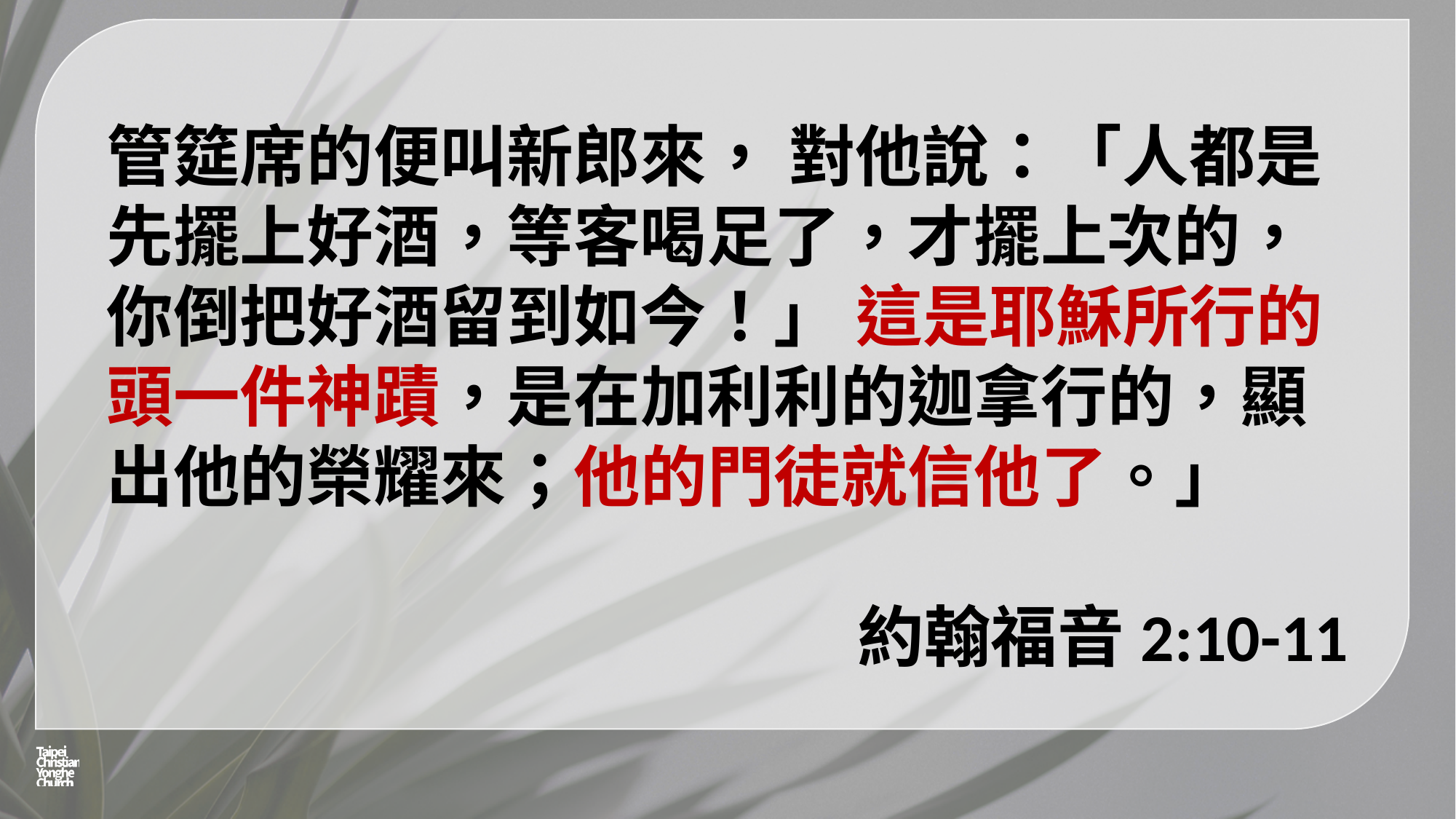

管筵席的便叫新郎來， 對他說：「人都是先擺上好酒，等客喝足了，才擺上次的，你倒把好酒留到如今！」 這是耶穌所行的頭一件神蹟，是在加利利的迦拿行的，顯出他的榮耀來；他的門徒就信他了。」

約翰福音2:10-11